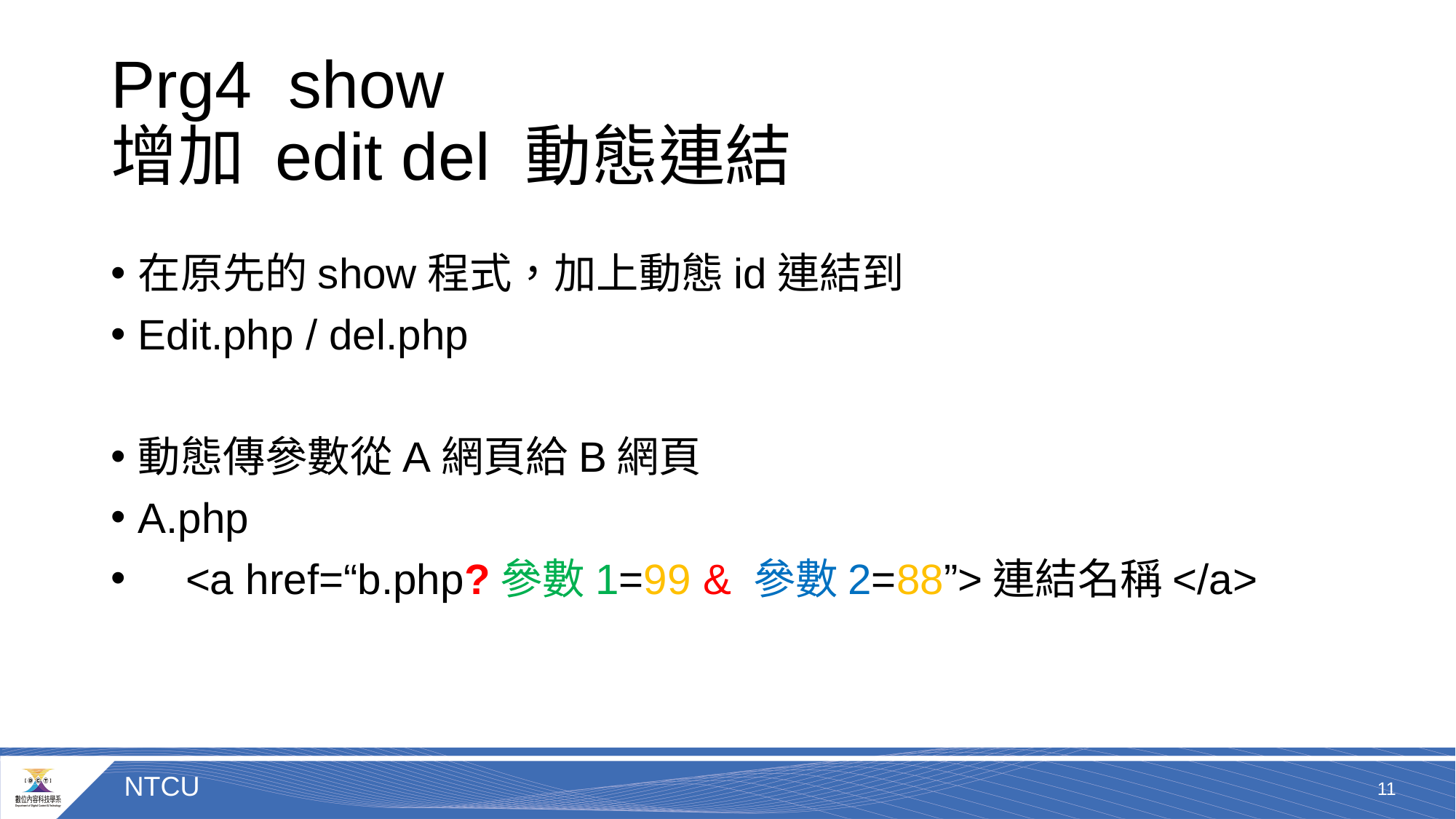

# Prg4  show 增加 edit del 動態連結
在原先的show程式，加上動態id連結到
Edit.php / del.php

動態傳參數從A網頁給B網頁
A.php
    <a href=“b.php?參數1=99 & 參數2=88”>連結名稱</a>
11